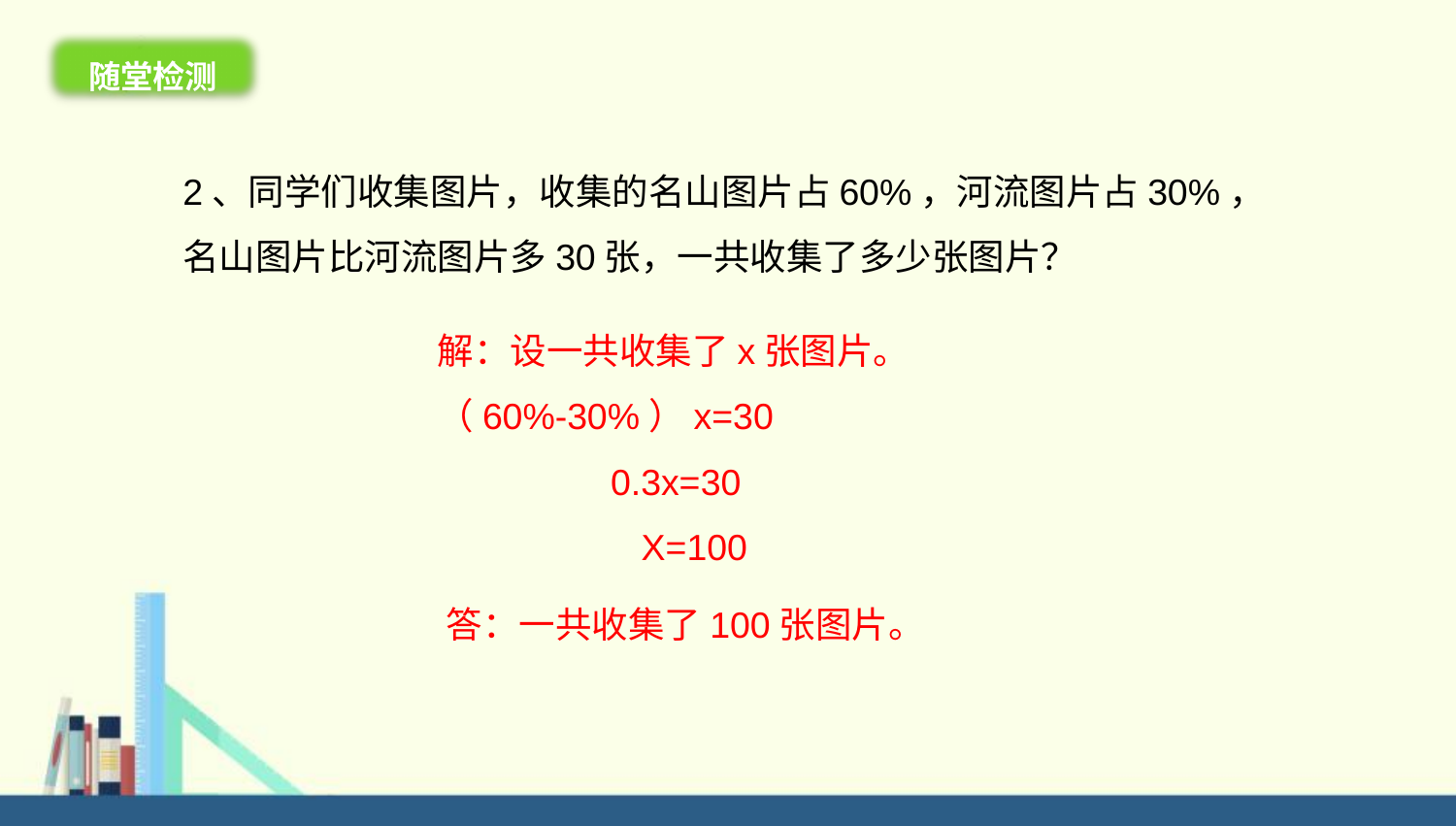

随堂检测
2、同学们收集图片，收集的名山图片占60%，河流图片占30%，名山图片比河流图片多30张，一共收集了多少张图片？
解：设一共收集了x张图片。
（60%-30%）x=30
                 0.3x=30
                    X=100
答：一共收集了100张图片。